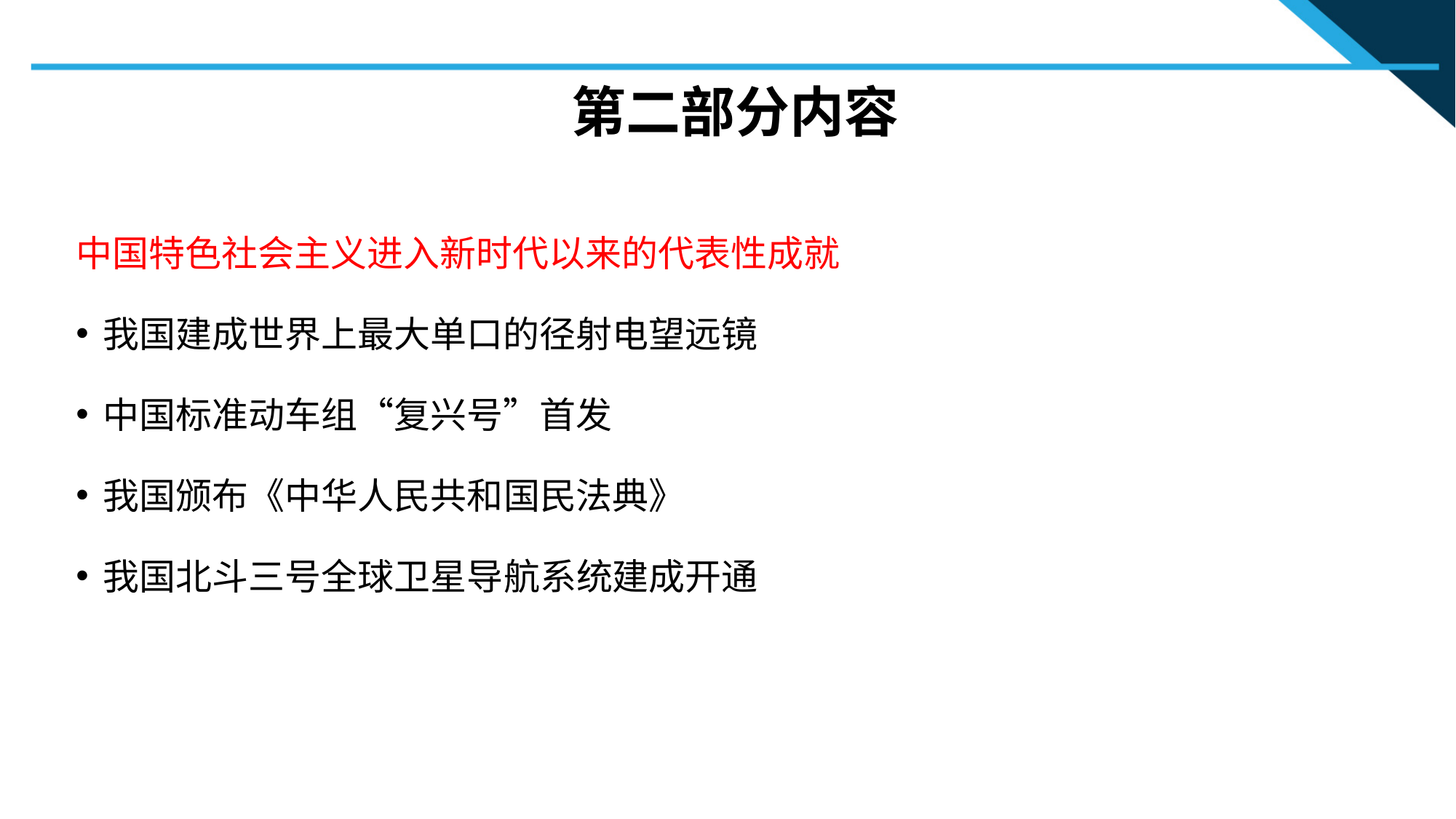

# 第二部分内容
中国特色社会主义进入新时代以来的代表性成就
我国建成世界上最大单口的径射电望远镜
中国标准动车组“复兴号”首发
我国颁布《中华人民共和国民法典》
我国北斗三号全球卫星导航系统建成开通